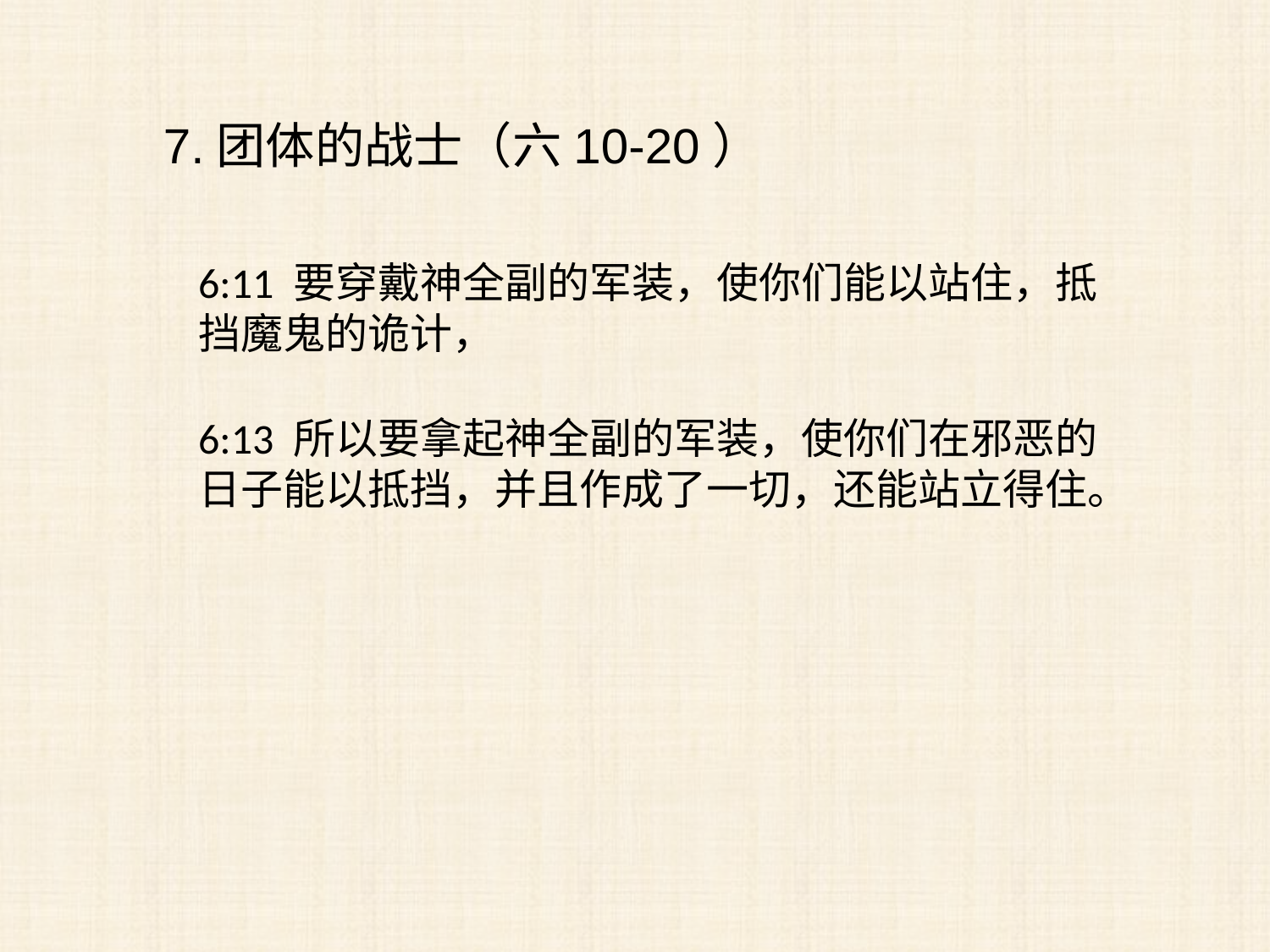

7.团体的战士（六10-20）
6:11 要穿戴神全副的军装，使你们能以站住，抵挡魔鬼的诡计，
6:13 所以要拿起神全副的军装，使你们在邪恶的日子能以抵挡，并且作成了一切，还能站立得住。